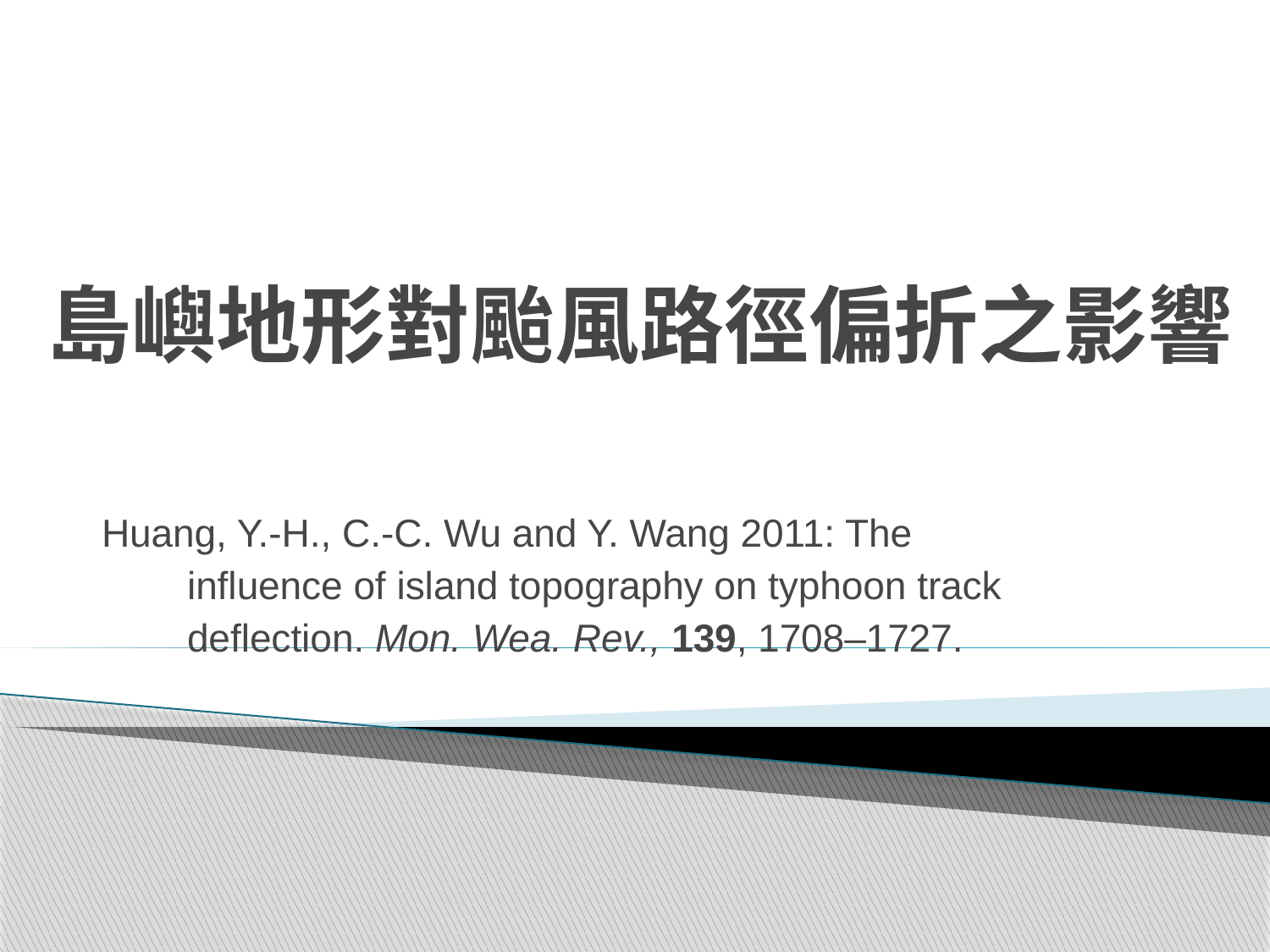

# 島嶼地形對颱風路徑偏折之影響
Huang, Y.-H., C.-C. Wu and Y. Wang 2011: The
　　influence of island topography on typhoon track
　　deflection. Mon. Wea. Rev., 139, 1708–1727.